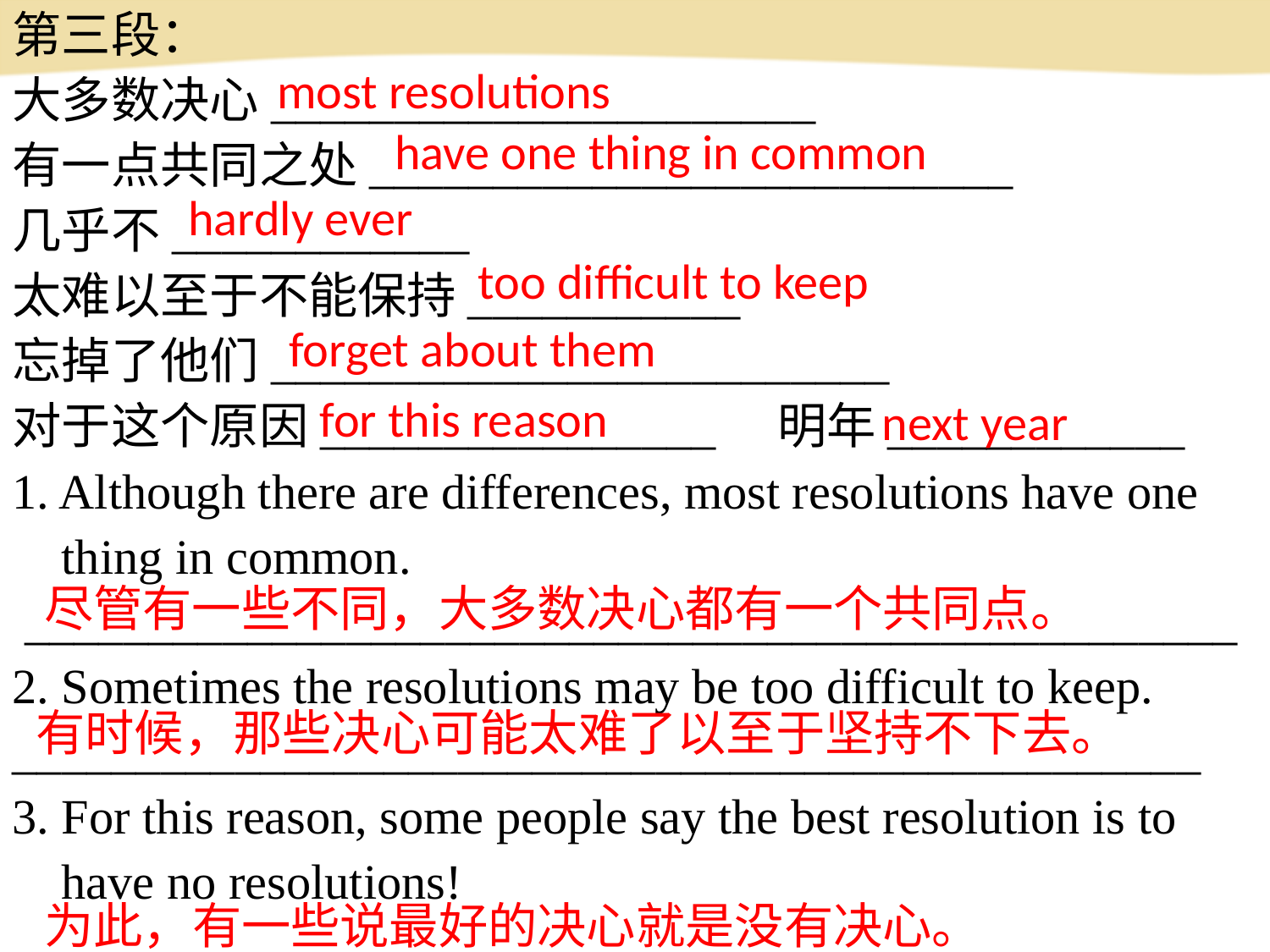

第三段：
大多数决心______________________
有一点共同之处__________________________
几乎不____________
太难以至于不能保持___________
忘掉了他们_________________________
对于这个原因________________    明年____________
1. Although there are differences, most resolutions have one
    thing in common.
 _________________________________________________
2. Sometimes the resolutions may be too difficult to keep. ________________________________________________
3. For this reason, some people say the best resolution is to
    have no resolutions!
most resolutions
have one thing in common
hardly ever
too difficult to keep
forget about them
for this reason
next year
尽管有一些不同，大多数决心都有一个共同点。
有时候，那些决心可能太难了以至于坚持不下去。
为此，有一些说最好的决心就是没有决心。